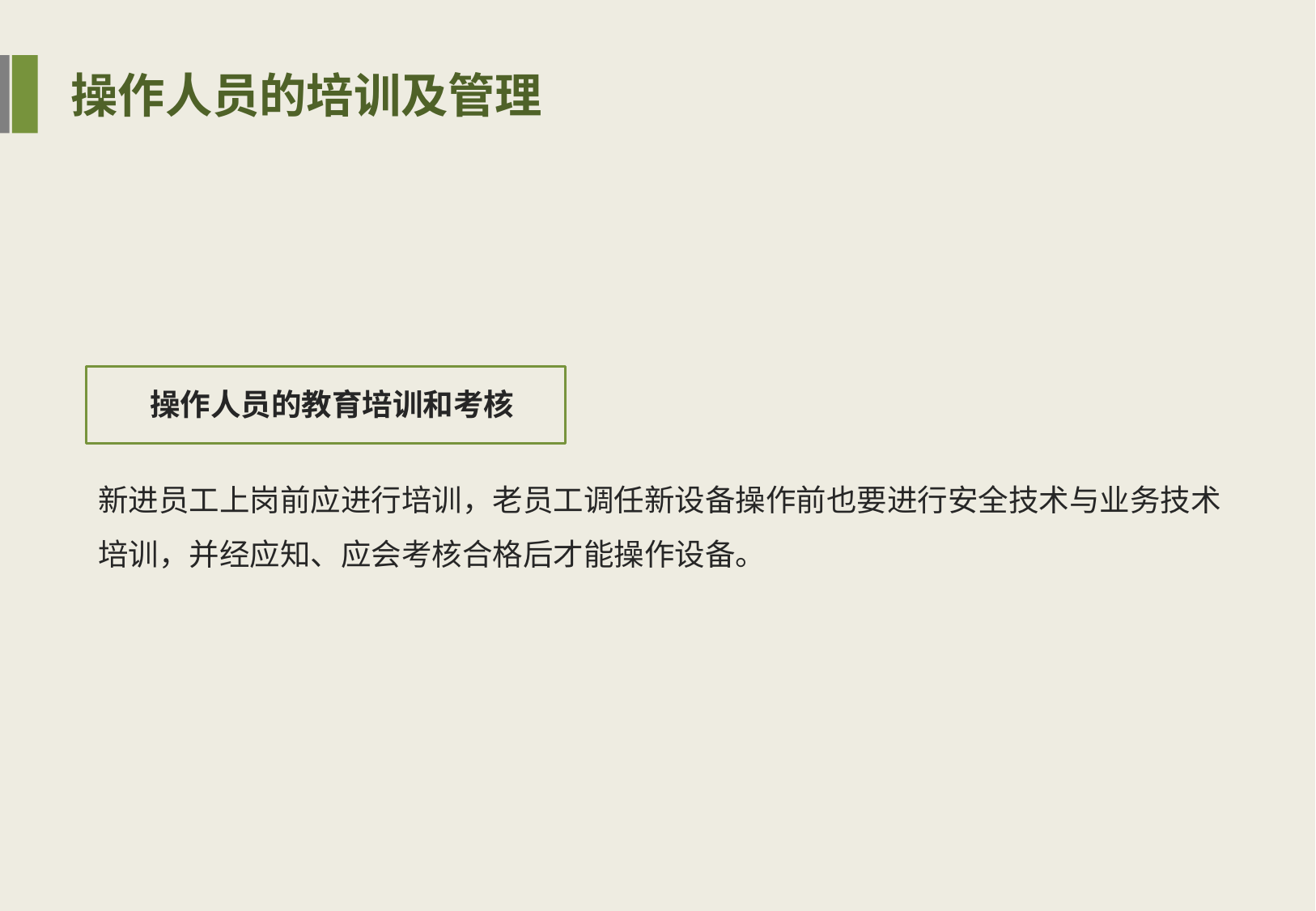

操作人员的培训及管理

操作人员的教育培训和考核
新进员工上岗前应进行培训，老员工调任新设备操作前也要进行安全技术与业务技术培训，并经应知、应会考核合格后才能操作设备。